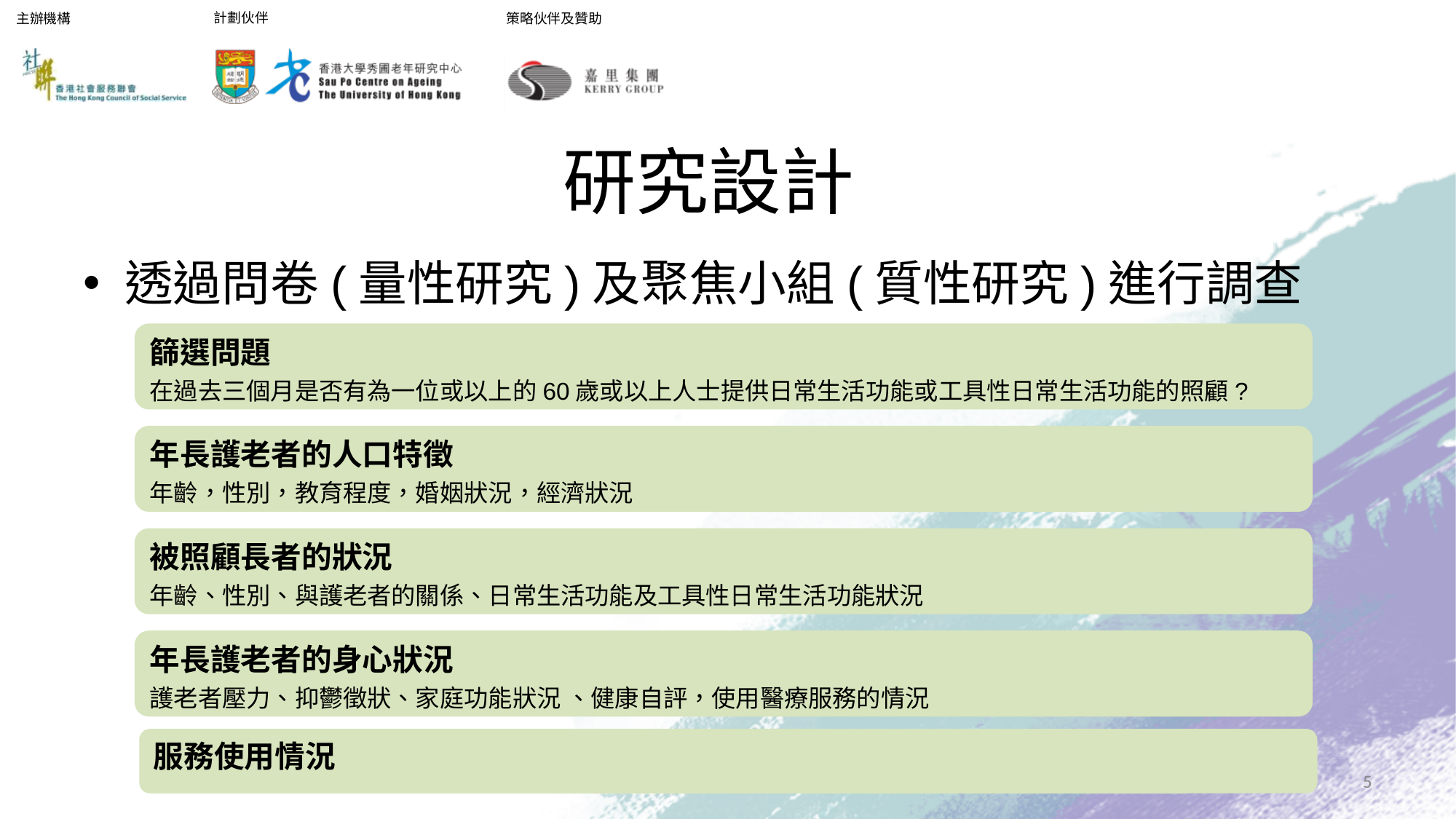

# 研究設計
透過問卷(量性研究)及聚焦小組(質性研究)進行調查

篩選問題
在過去三個月是否有為一位或以上的60歲或以上人士提供日常生活功能或工具性日常生活功能的照顧?
年長護老者的人口特徵
年齡，性別，教育程度，婚姻狀況，經濟狀況
被照顧長者的狀況
年齡、性別、與護老者的關係、日常生活功能及工具性日常生活功能狀況
年長護老者的身心狀況
護老者壓力、抑鬱徵狀、家庭功能狀況 、健康自評，使用醫療服務的情況
服務使用情況
5